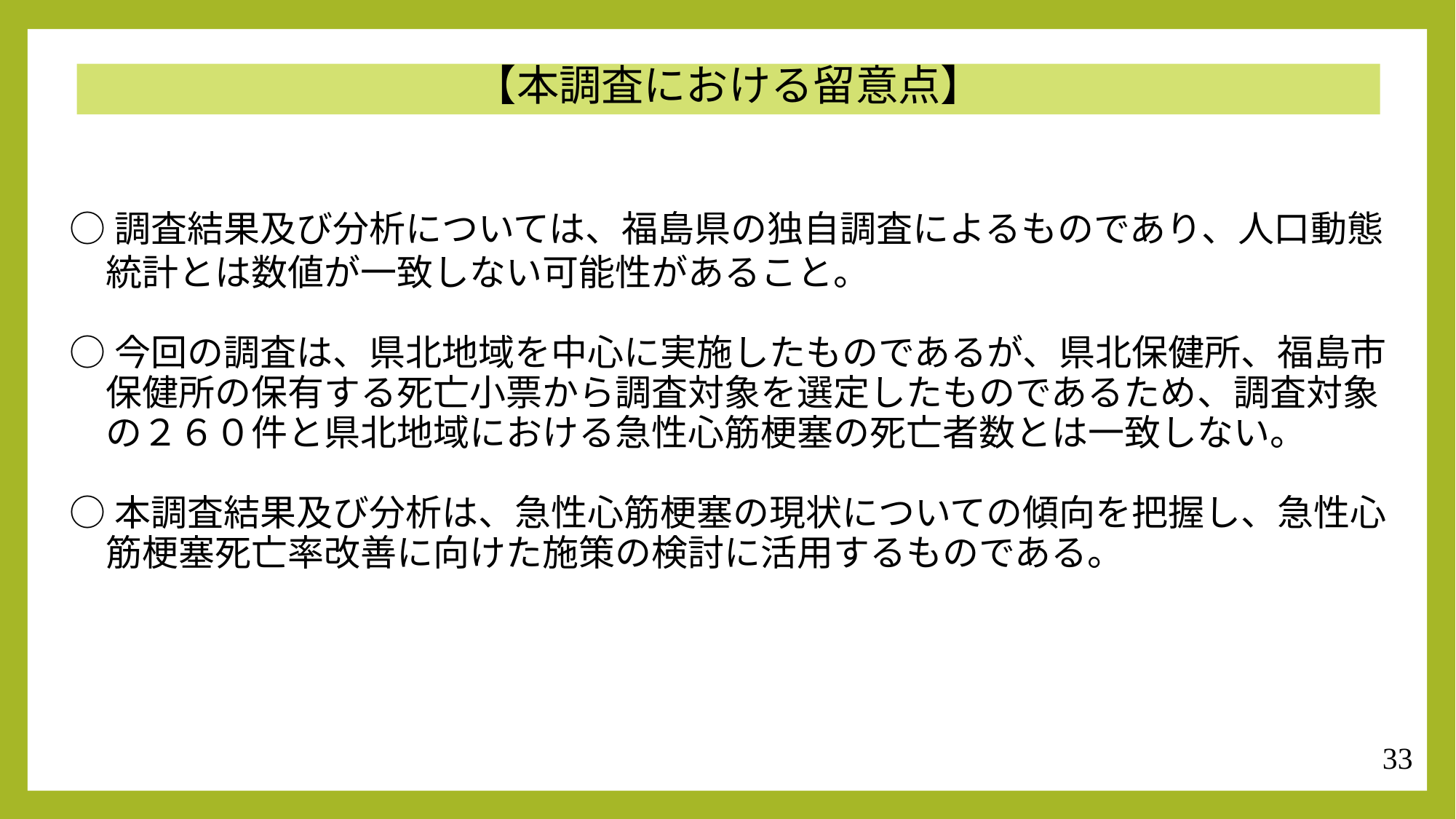

【本調査における留意点】

○調査結果及び分析については、福島県の独自調査によるものであり、人口動態
　統計とは数値が一致しない可能性があること。

○今回の調査は、県北地域を中心に実施したものであるが、県北保健所、福島市
　保健所の保有する死亡小票から調査対象を選定したものであるため、調査対象
　の２６０件と県北地域における急性心筋梗塞の死亡者数とは一致しない。

○本調査結果及び分析は、急性心筋梗塞の現状についての傾向を把握し、急性心
　筋梗塞死亡率改善に向けた施策の検討に活用するものである。

33